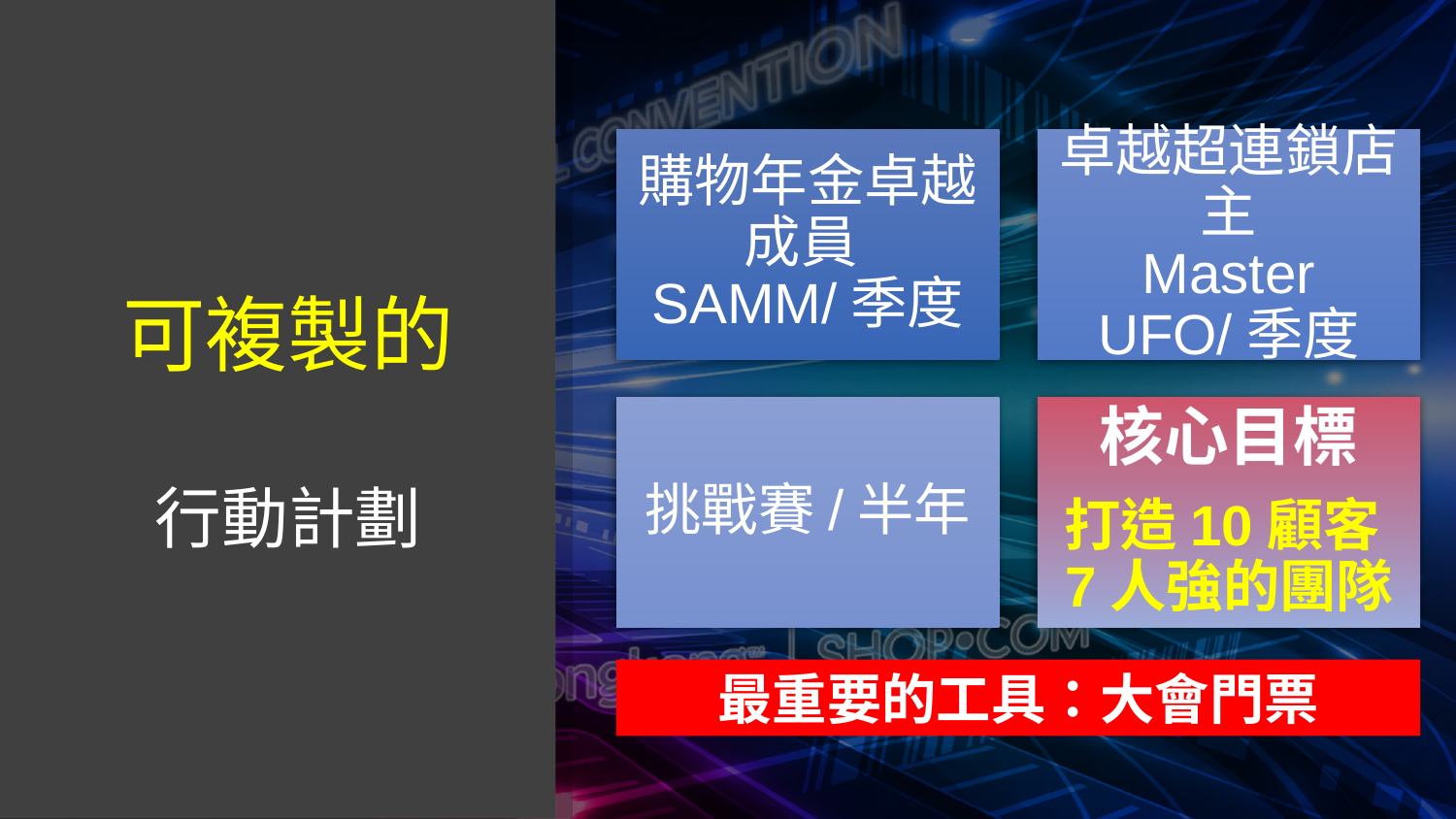

購物年金卓越成員SAMM/季度
卓越超連鎖店主
Master UFO/季度
挑戰賽/半年
核心目標
打造10顧客7人強的團隊
# 可複製的 行動計劃
最重要的工具：大會門票